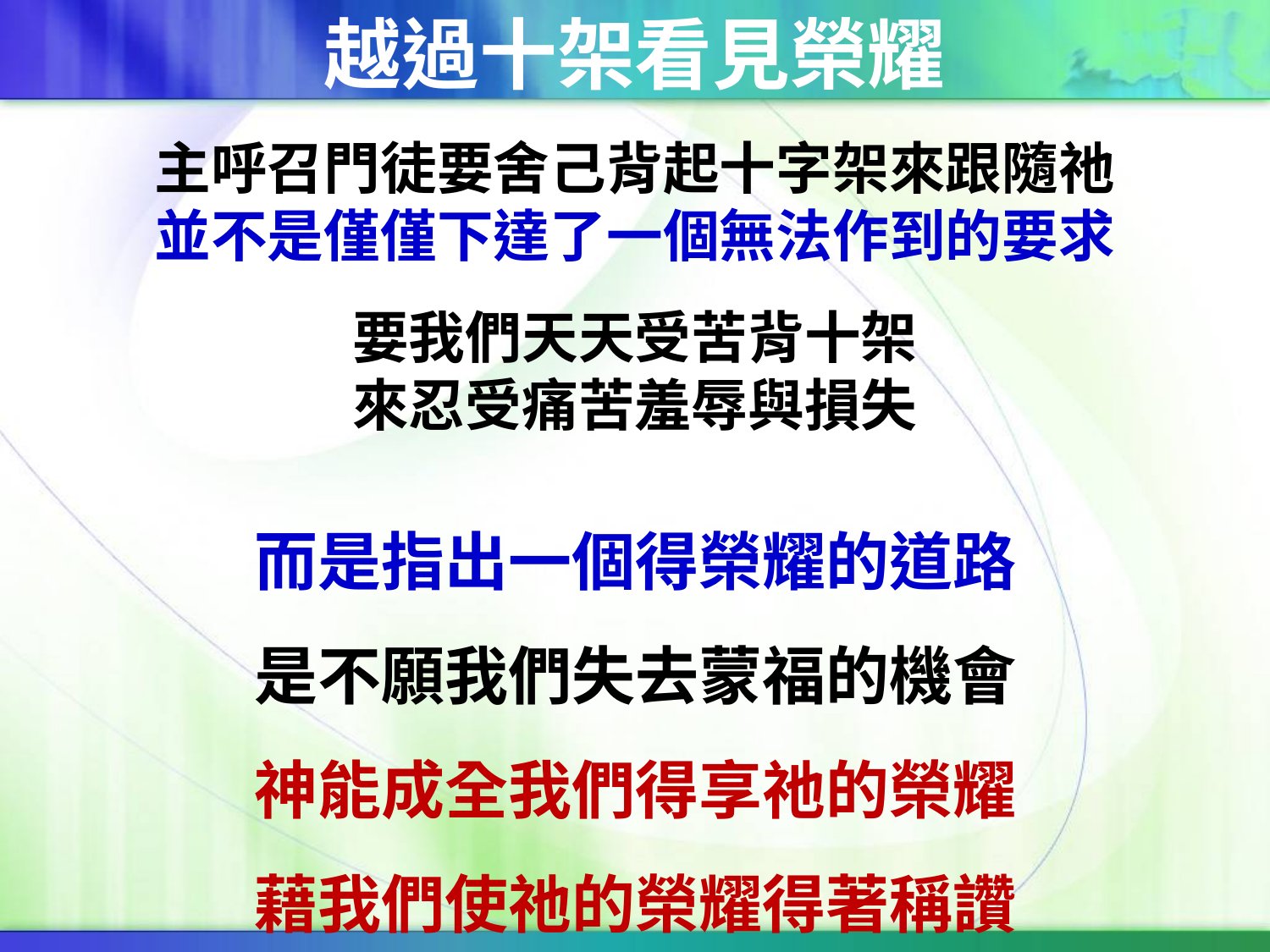

越過十架看見榮耀
主呼召門徒要舍己背起十字架來跟隨祂
並不是僅僅下達了一個無法作到的要求

要我們天天受苦背十架
來忍受痛苦羞辱與損失
而是指出一個得榮耀的道路
是不願我們失去蒙福的機會
神能成全我們得享祂的榮耀
藉我們使祂的榮耀得著稱讚